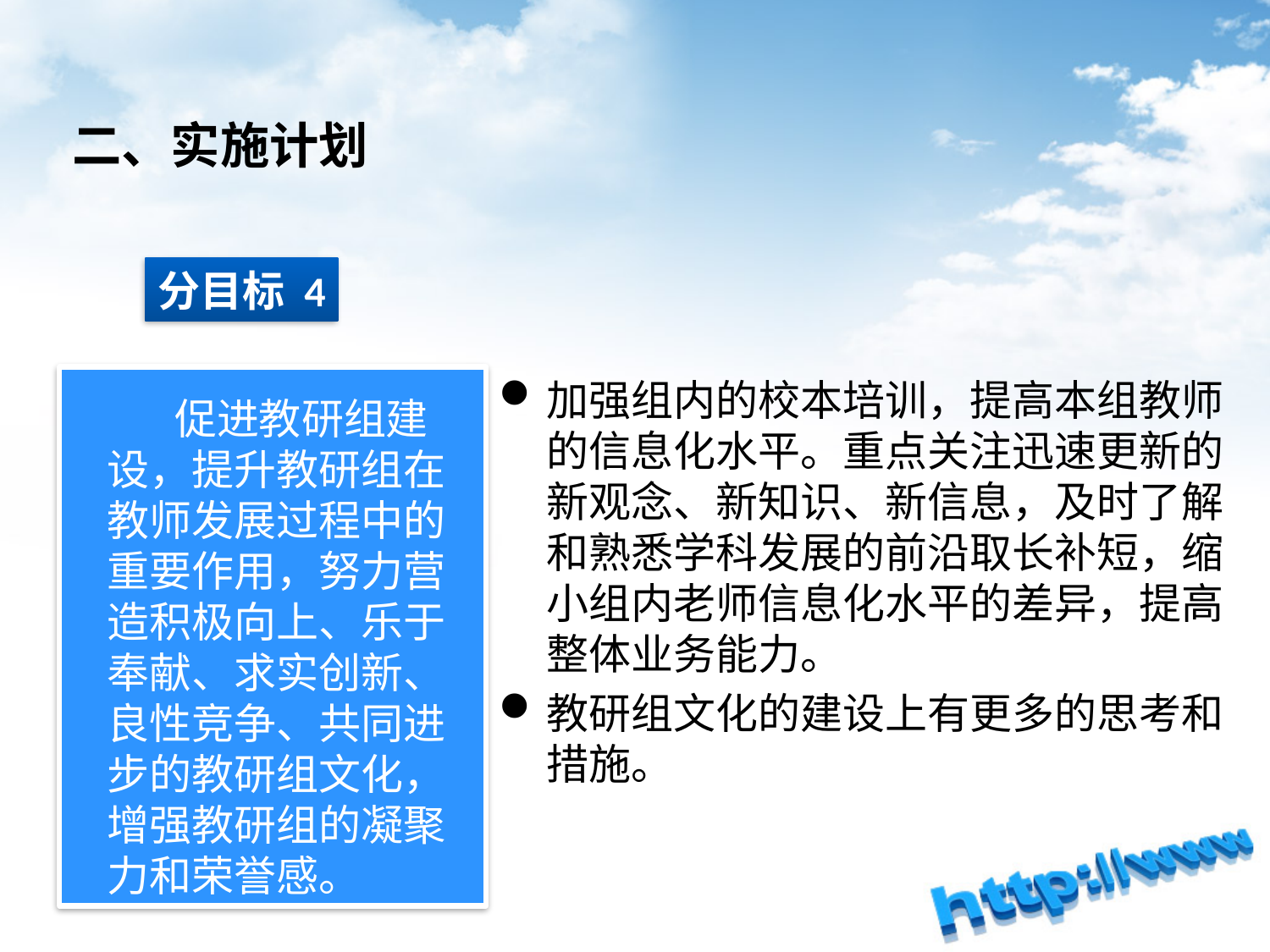

# 二、实施计划
分目标 4
           促进教研组建设，提升教研组在教师发展过程中的重要作用，努力营造积极向上、乐于奉献、求实创新、良性竞争、共同进步的教研组文化，增强教研组的凝聚力和荣誉感。
加强组内的校本培训，提高本组教师的信息化水平。重点关注迅速更新的新观念、新知识、新信息，及时了解和熟悉学科发展的前沿取长补短，缩小组内老师信息化水平的差异，提高整体业务能力。
教研组文化的建设上有更多的思考和措施。